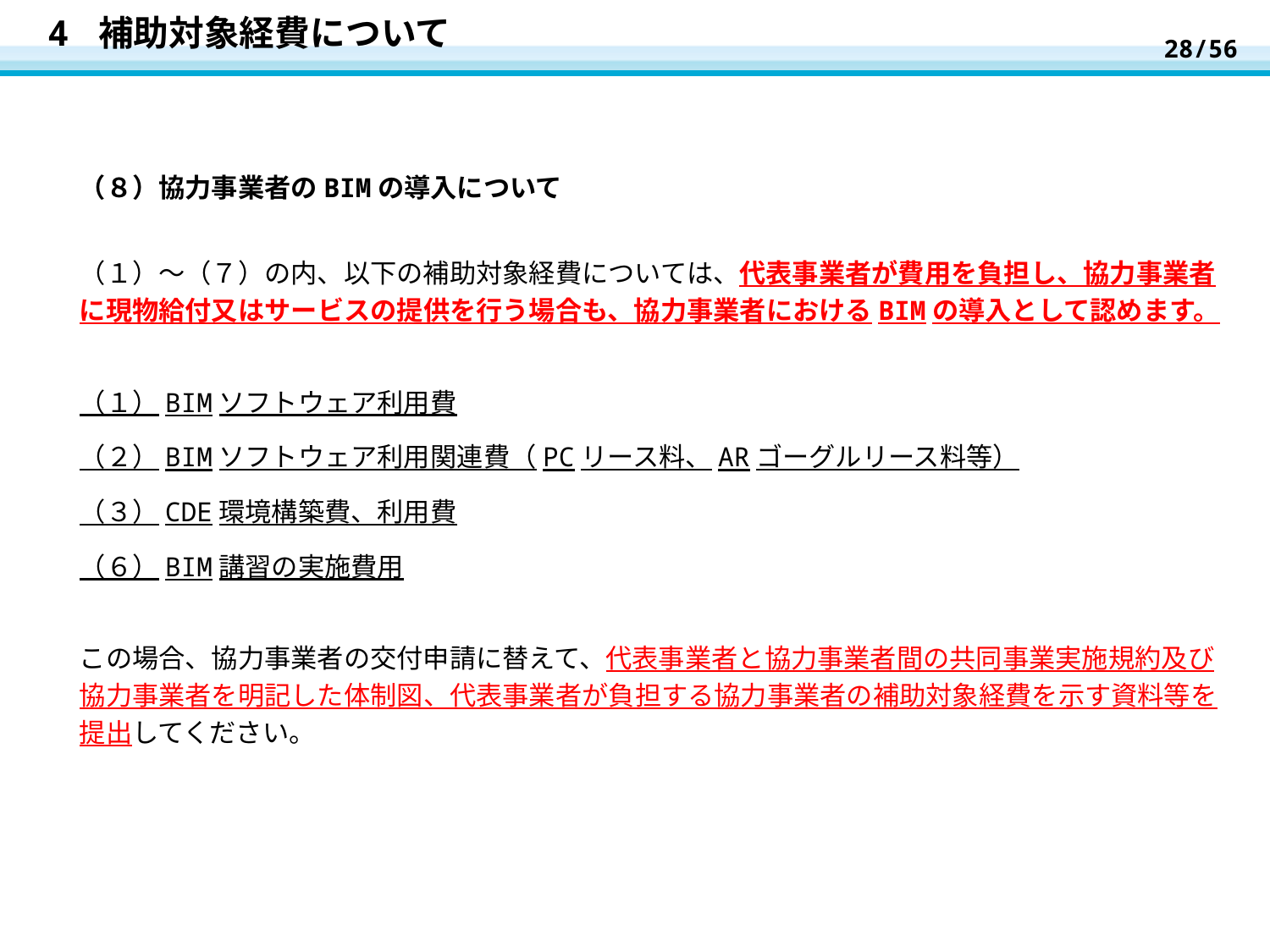

28/56
# 4 補助対象経費について
（８）協力事業者のBIMの導入について

（１）～（７）の内、以下の補助対象経費については、代表事業者が費用を負担し、協力事業者に現物給付又はサービスの提供を行う場合も、協力事業者におけるBIMの導入として認めます。

（１）BIMソフトウェア利用費
（２）BIMソフトウェア利用関連費（PCリース料、ARゴーグルリース料等）
（３）CDE環境構築費、利用費
（６）BIM講習の実施費用

この場合、協力事業者の交付申請に替えて、代表事業者と協力事業者間の共同事業実施規約及び協力事業者を明記した体制図、代表事業者が負担する協力事業者の補助対象経費を示す資料等を提出してください。